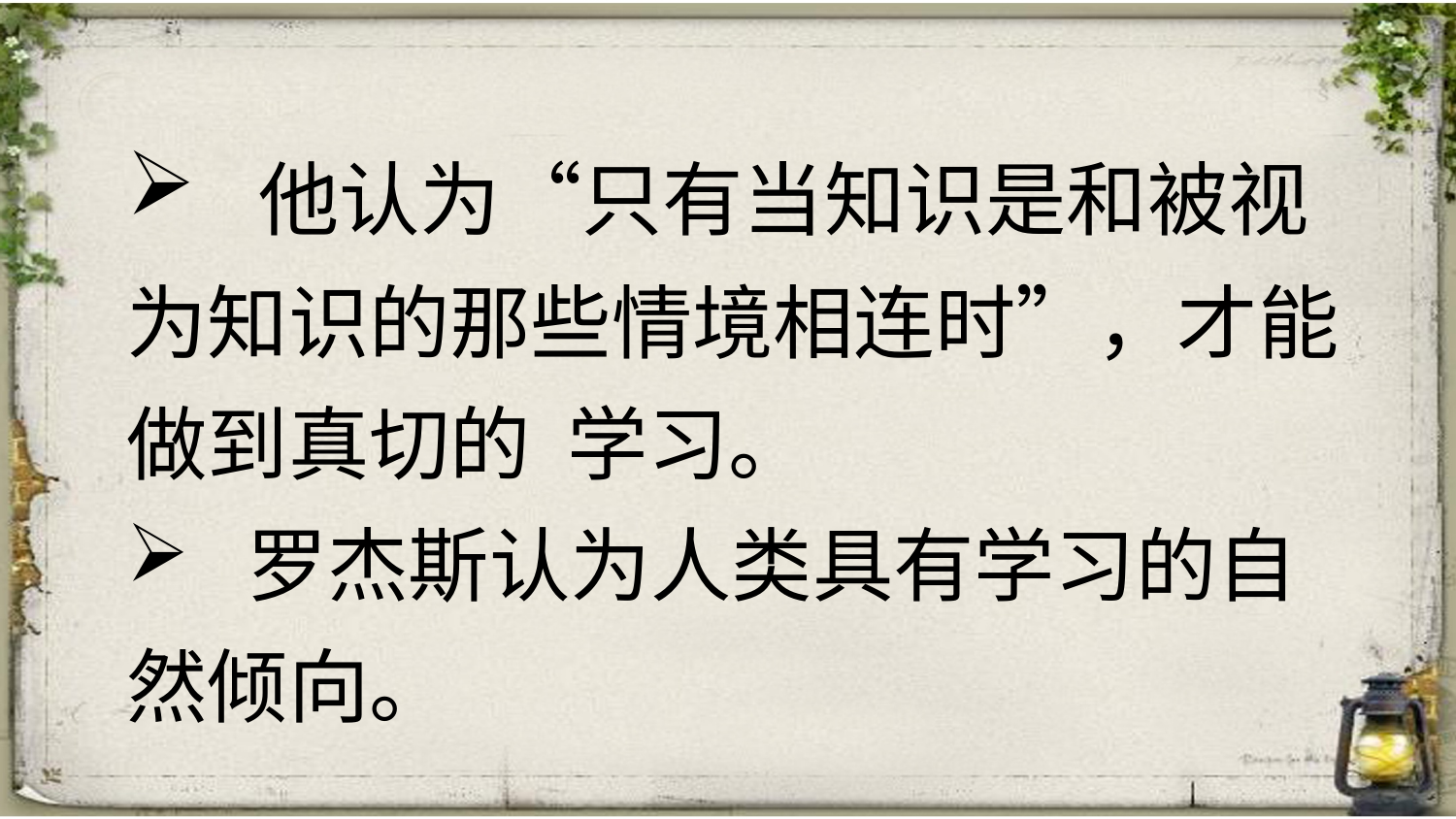

他认为“只有当知识是和被视为知识的那些情境相连时”，才能做到真切的  学习。
  罗杰斯认为人类具有学习的自然倾向。